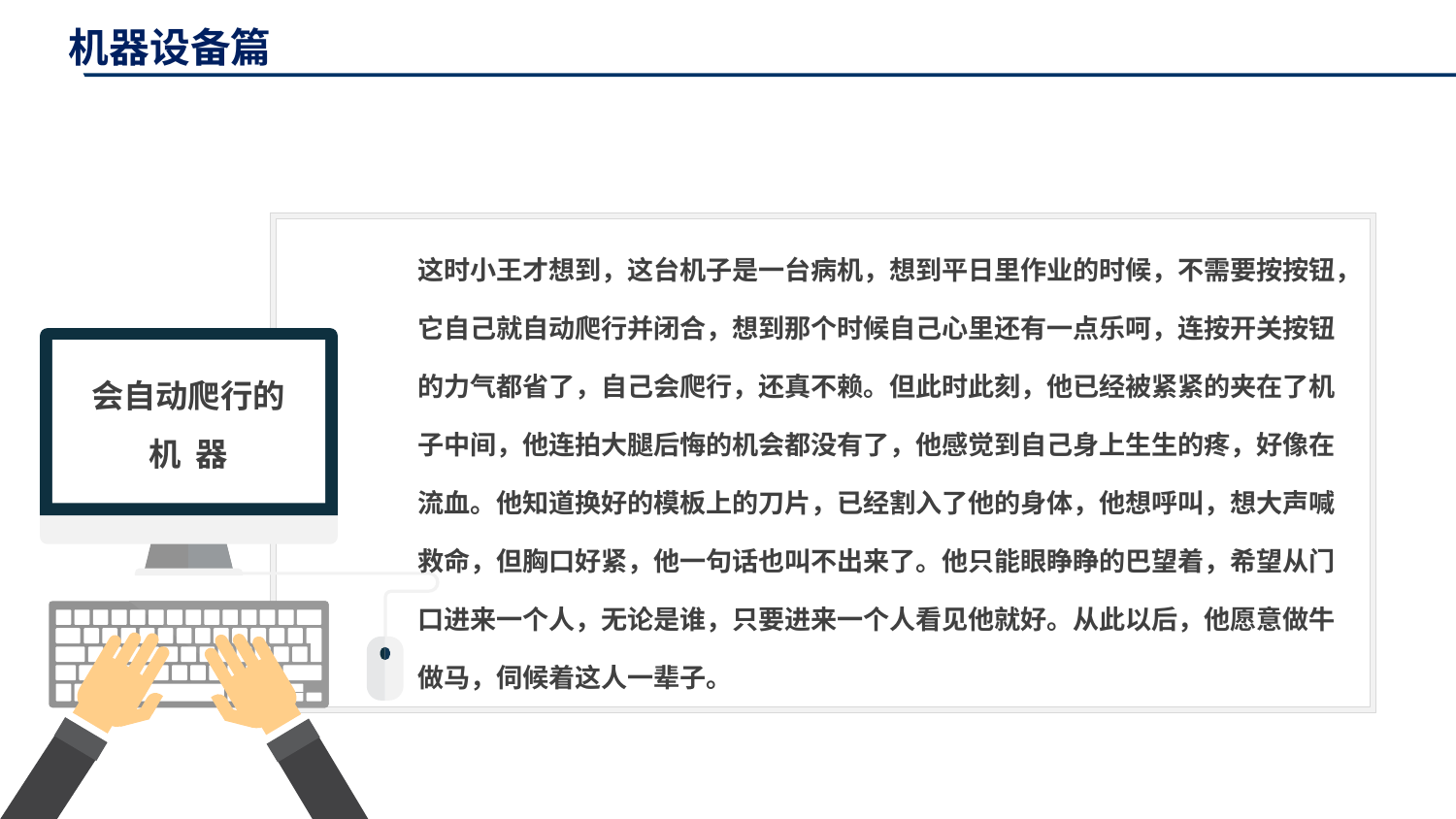

机器设备篇

这时小王才想到，这台机子是一台病机，想到平日里作业的时候，不需要按按钮，它自己就自动爬行并闭合，想到那个时候自己心里还有一点乐呵，连按开关按钮的力气都省了，自己会爬行，还真不赖。但此时此刻，他已经被紧紧的夹在了机子中间，他连拍大腿后悔的机会都没有了，他感觉到自己身上生生的疼，好像在流血。他知道换好的模板上的刀片，已经割入了他的身体，他想呼叫，想大声喊救命，但胸口好紧，他一句话也叫不出来了。他只能眼睁睁的巴望着，希望从门口进来一个人，无论是谁，只要进来一个人看见他就好。从此以后，他愿意做牛做马，伺候着这人一辈子。

会自动爬行的
机  器